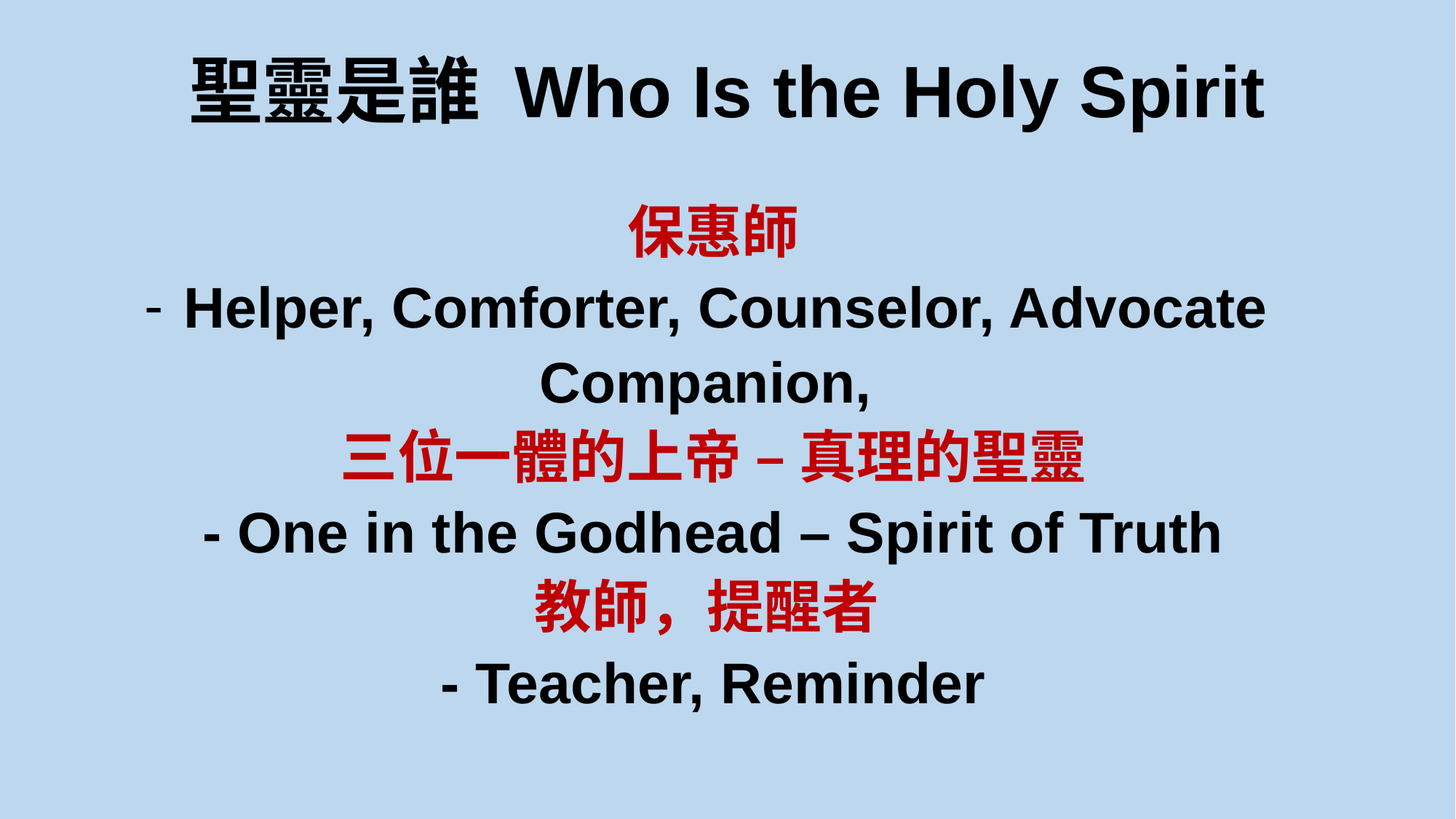

# 聖靈是誰 Who Is the Holy Spirit
保惠師
Helper, Comforter, Counselor, Advocate
Companion,
三位一體的上帝 – 真理的聖靈
- One in the Godhead – Spirit of Truth
教師，提醒者
- Teacher, Reminder